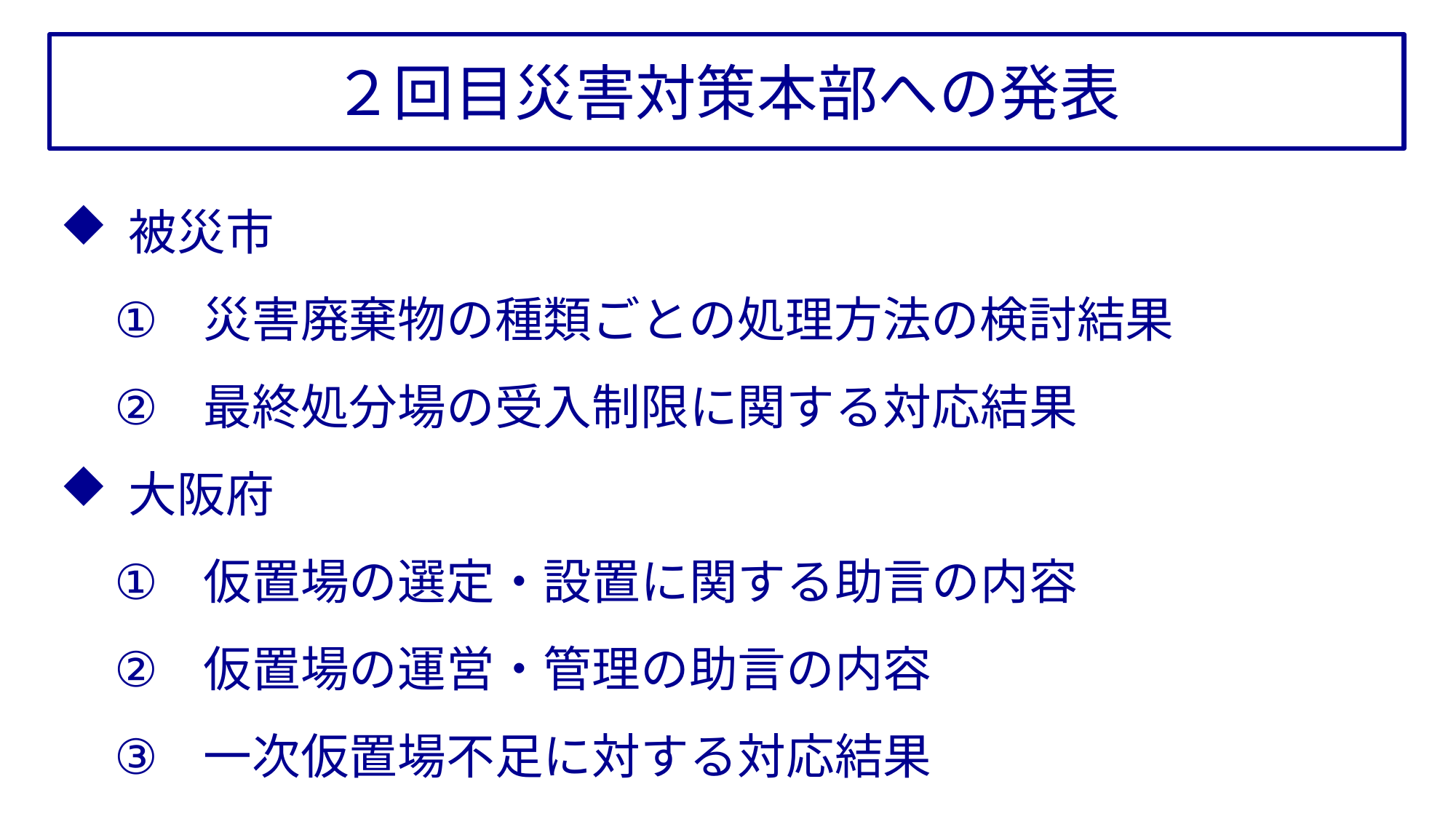

２回目災害対策本部への発表
被災市
災害廃棄物の種類ごとの処理方法の検討結果
最終処分場の受入制限に関する対応結果
大阪府
仮置場の選定・設置に関する助言の内容
仮置場の運営・管理の助言の内容
一次仮置場不足に対する対応結果